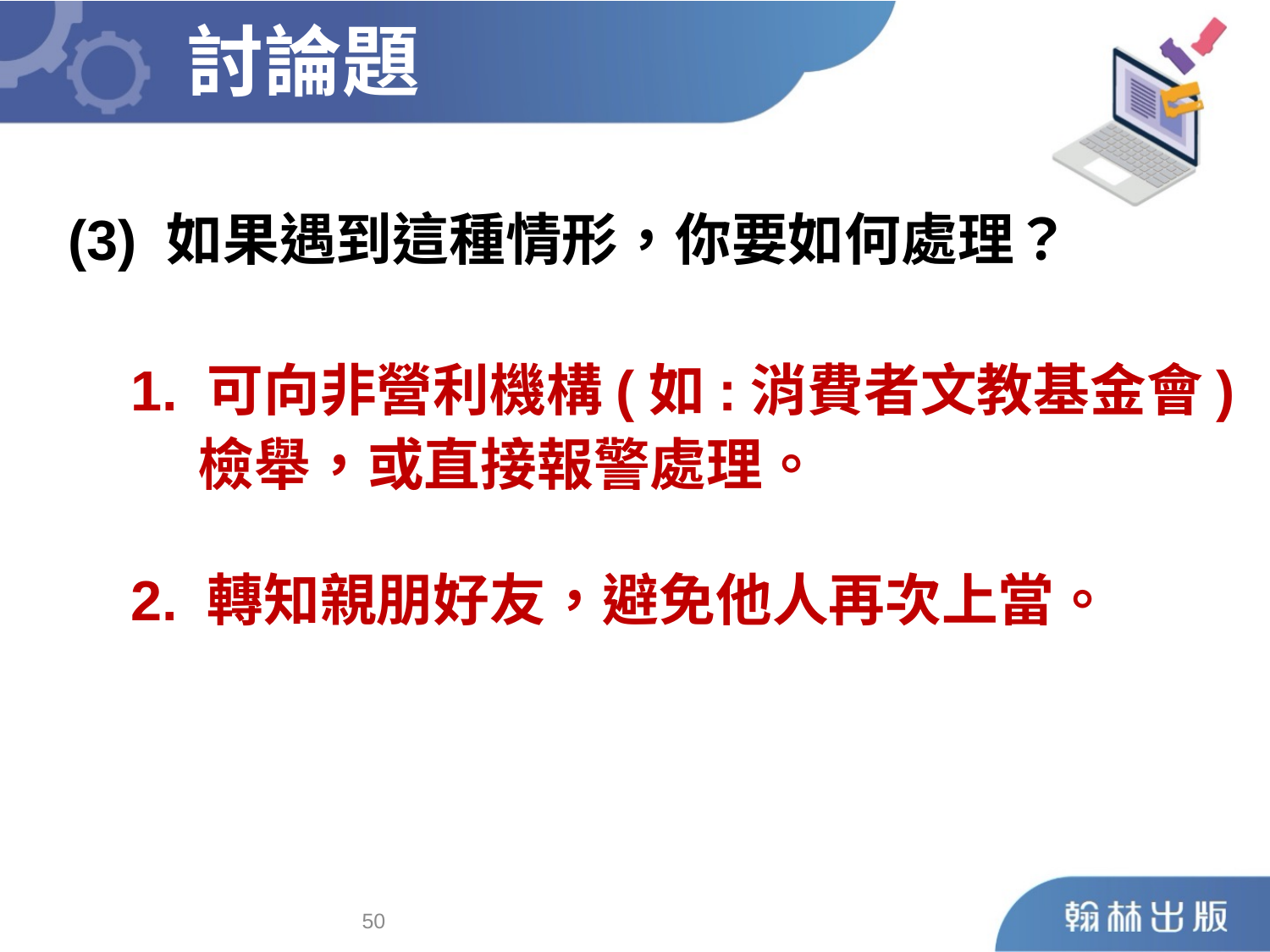

討論題
(3) 如果遇到這種情形，你要如何處理？

    1. 可向非營利機構(如:消費者文教基金會)
         檢舉，或直接報警處理。
    2. 轉知親朋好友，避免他人再次上當。
50